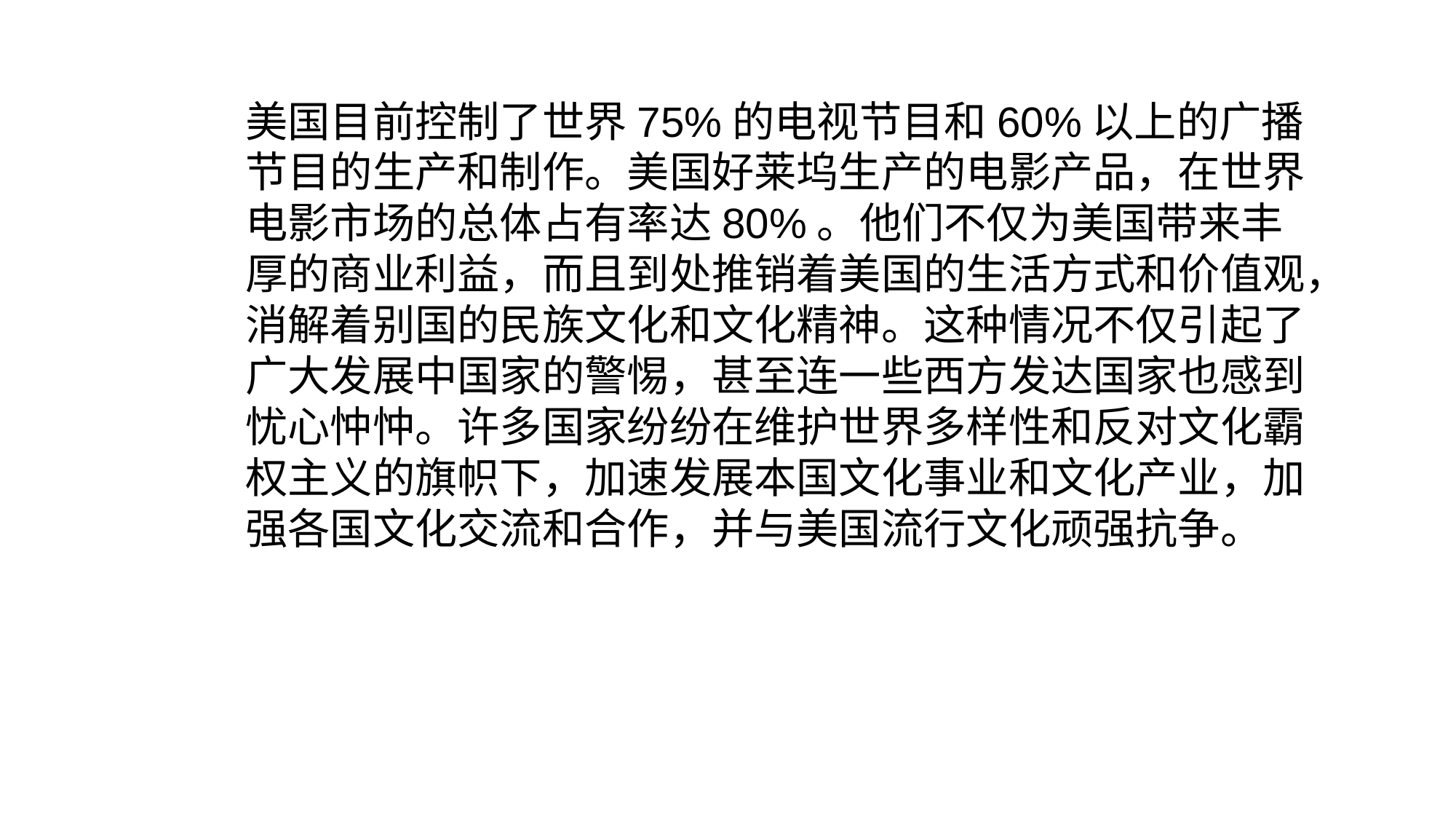

美国目前控制了世界75%的电视节目和60%以上的广播节目的生产和制作。美国好莱坞生产的电影产品，在世界电影市场的总体占有率达80%。他们不仅为美国带来丰厚的商业利益，而且到处推销着美国的生活方式和价值观，消解着别国的民族文化和文化精神。这种情况不仅引起了广大发展中国家的警惕，甚至连一些西方发达国家也感到忧心忡忡。许多国家纷纷在维护世界多样性和反对文化霸权主义的旗帜下，加速发展本国文化事业和文化产业，加强各国文化交流和合作，并与美国流行文化顽强抗争。